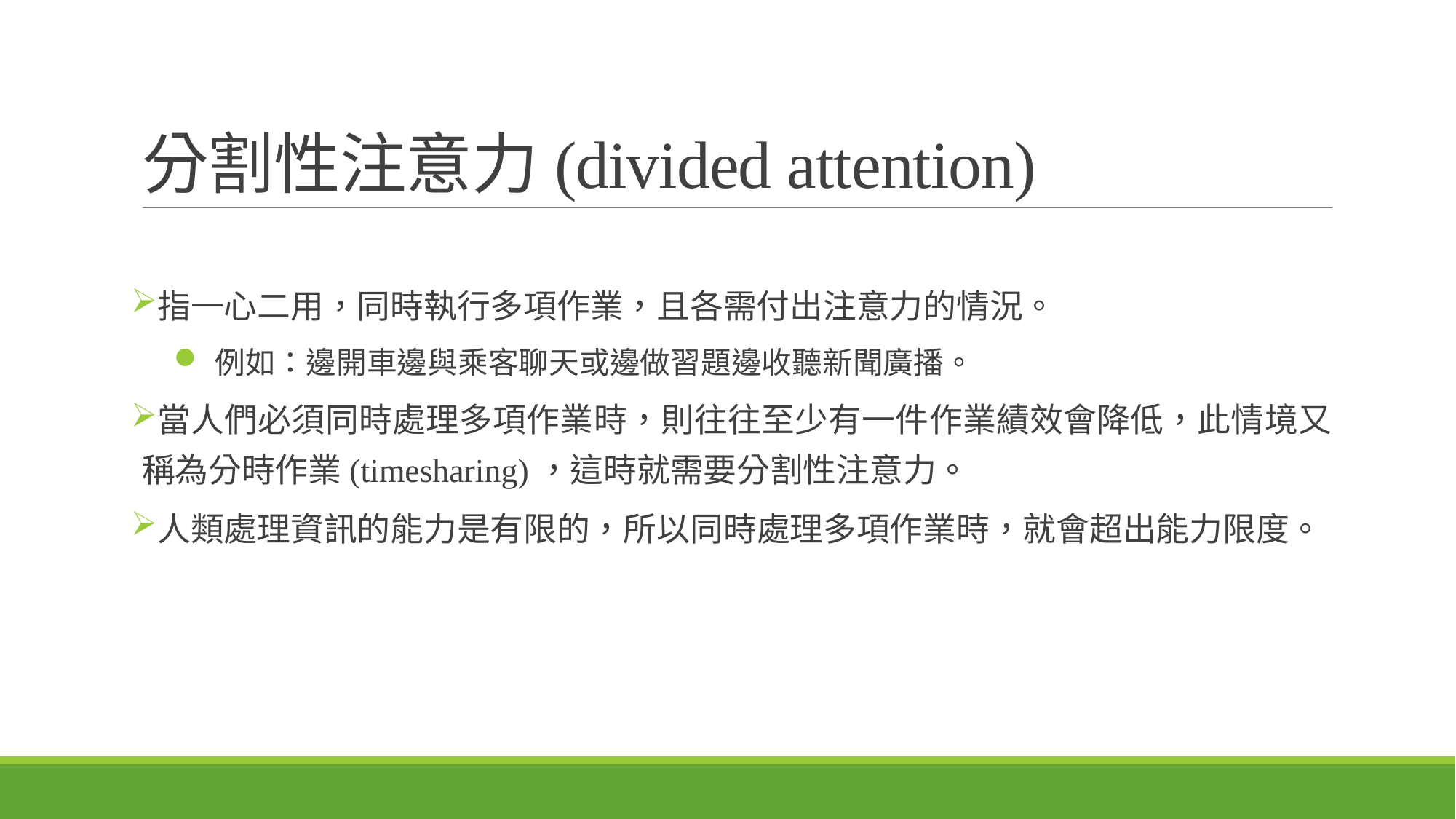

# 分割性注意力(divided attention)

指一心二用，同時執行多項作業，且各需付出注意力的情況。
例如：邊開車邊與乘客聊天或邊做習題邊收聽新聞廣播。
當人們必須同時處理多項作業時，則往往至少有一件作業績效會降低，此情境又稱為分時作業(timesharing)，這時就需要分割性注意力。
人類處理資訊的能力是有限的，所以同時處理多項作業時，就會超出能力限度。